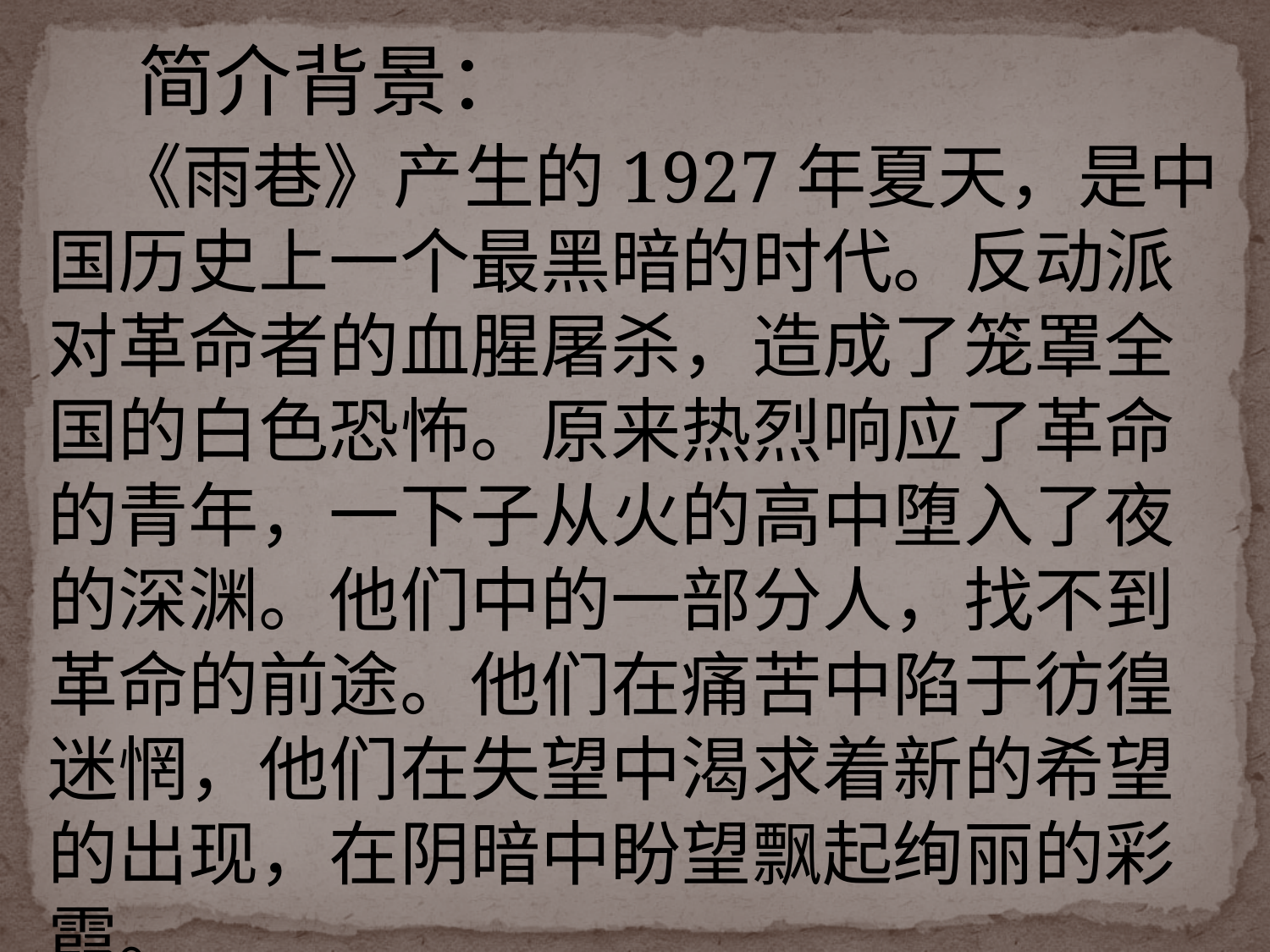

简介背景：
    《雨巷》产生的1927年夏天，是中国历史上一个最黑暗的时代。反动派对革命者的血腥屠杀，造成了笼罩全国的白色恐怖。原来热烈响应了革命的青年，一下子从火的高中堕入了夜的深渊。他们中的一部分人，找不到革命的前途。他们在痛苦中陷于彷徨迷惘，他们在失望中渴求着新的希望的出现，在阴暗中盼望飘起绚丽的彩霞。